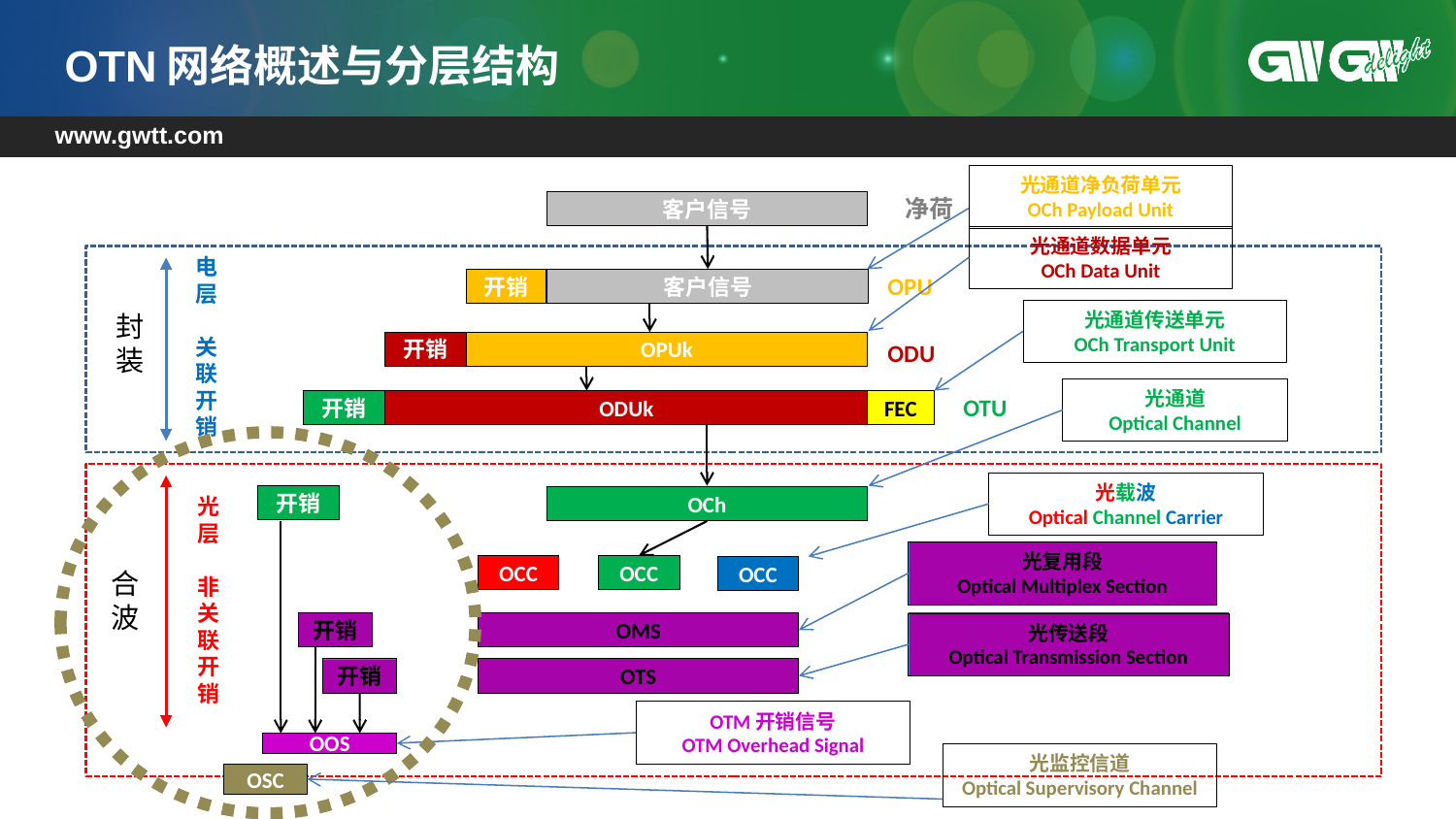

# OTN网络概述与分层结构
光通道净负荷单元
OCh Payload Unit
净荷
客户信号
光通道数据单元
OCh Data Unit

电
层

关
联
开
销
封
装
OPU
开销
客户信号
光通道传送单元
OCh Transport Unit
ODU
开销
OPUk
光通道
Optical Channel
OTU
开销
ODUk
FEC

光
层

非
关
联
开
销
合
波
光载波
Optical Channel Carrier
开销
开销
开销
OOS
OCh
光复用段
Optical Multiplex Section
OCC
OCC
OCC
OMS
光传送段
Optical Transmission Section
OTS
OTM开销信号
OTM Overhead Signal
光监控信道
Optical Supervisory Channel
OSC